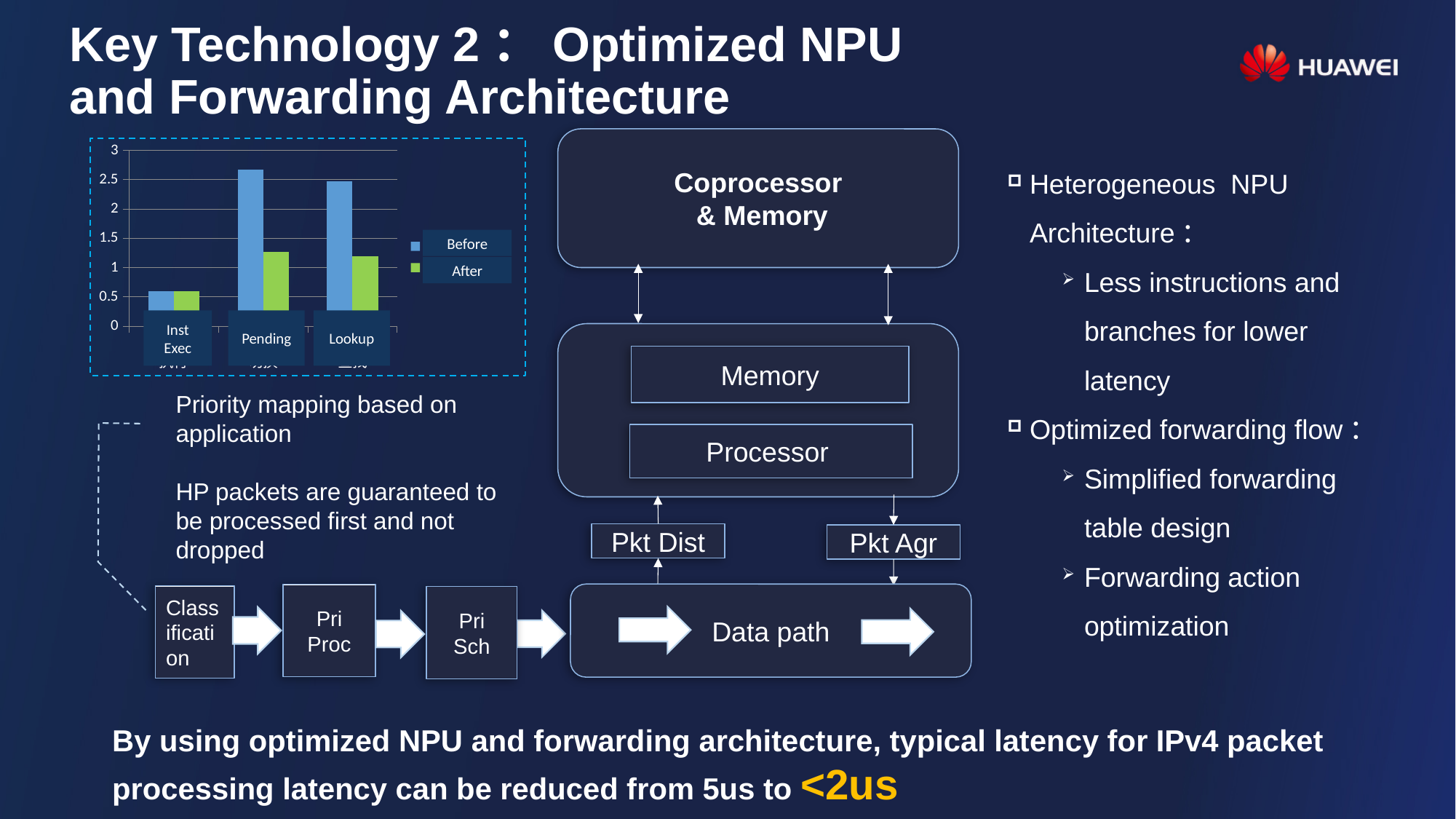

Key Technology 2：Optimized NPU
and Forwarding Architecture
Coprocessor
 & Memory

### Chart

| Category |  |  |
|---|---|---|
| 指令
执行 | 0.6000000000000006 | 0.6000000000000006 |
| 线程
切换 | 2.68 | 1.27 |
| 表项
查找 | 2.4699999999999998 | 1.2 |
Heterogeneous  NPU Architecture：
Less instructions and branches for lower latency
Optimized forwarding flow：
Simplified forwarding table design
Forwarding action optimization
Before
After
Inst Exec
Pending
Lookup

Memory
Priority mapping based on application

HP packets are guaranteed to be processed first and not dropped
Processor
Pkt Dist
Pkt Agr
Data path
Pri Proc
Classification
Pri
Sch

By using optimized NPU and forwarding architecture, typical latency for IPv4 packet processing latency can be reduced from 5us to <2us